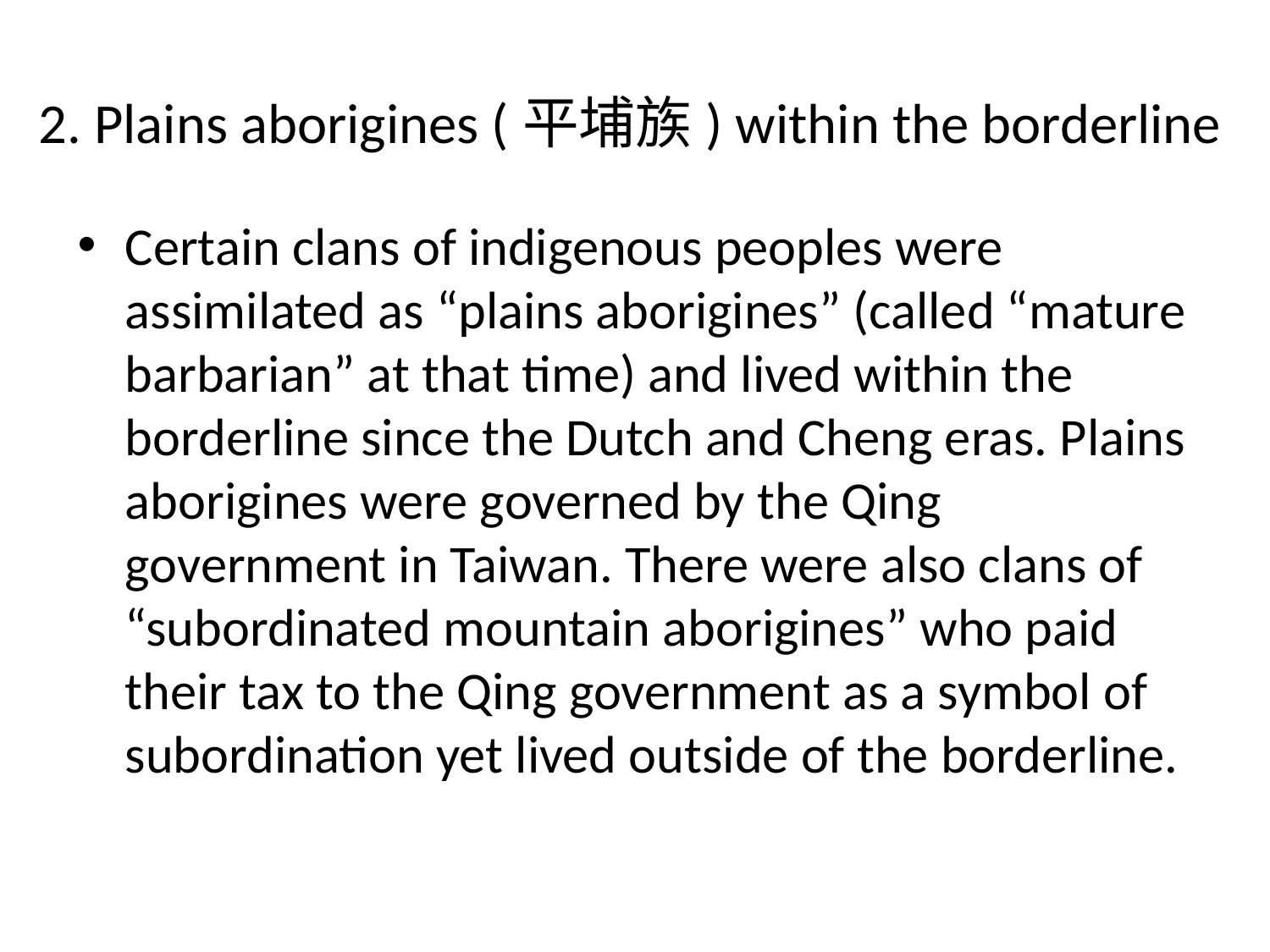

# 2. Plains aborigines (平埔族) within the borderline
Certain clans of indigenous peoples were assimilated as “plains aborigines” (called “mature barbarian” at that time) and lived within the borderline since the Dutch and Cheng eras. Plains aborigines were governed by the Qing government in Taiwan. There were also clans of “subordinated mountain aborigines” who paid their tax to the Qing government as a symbol of subordination yet lived outside of the borderline.